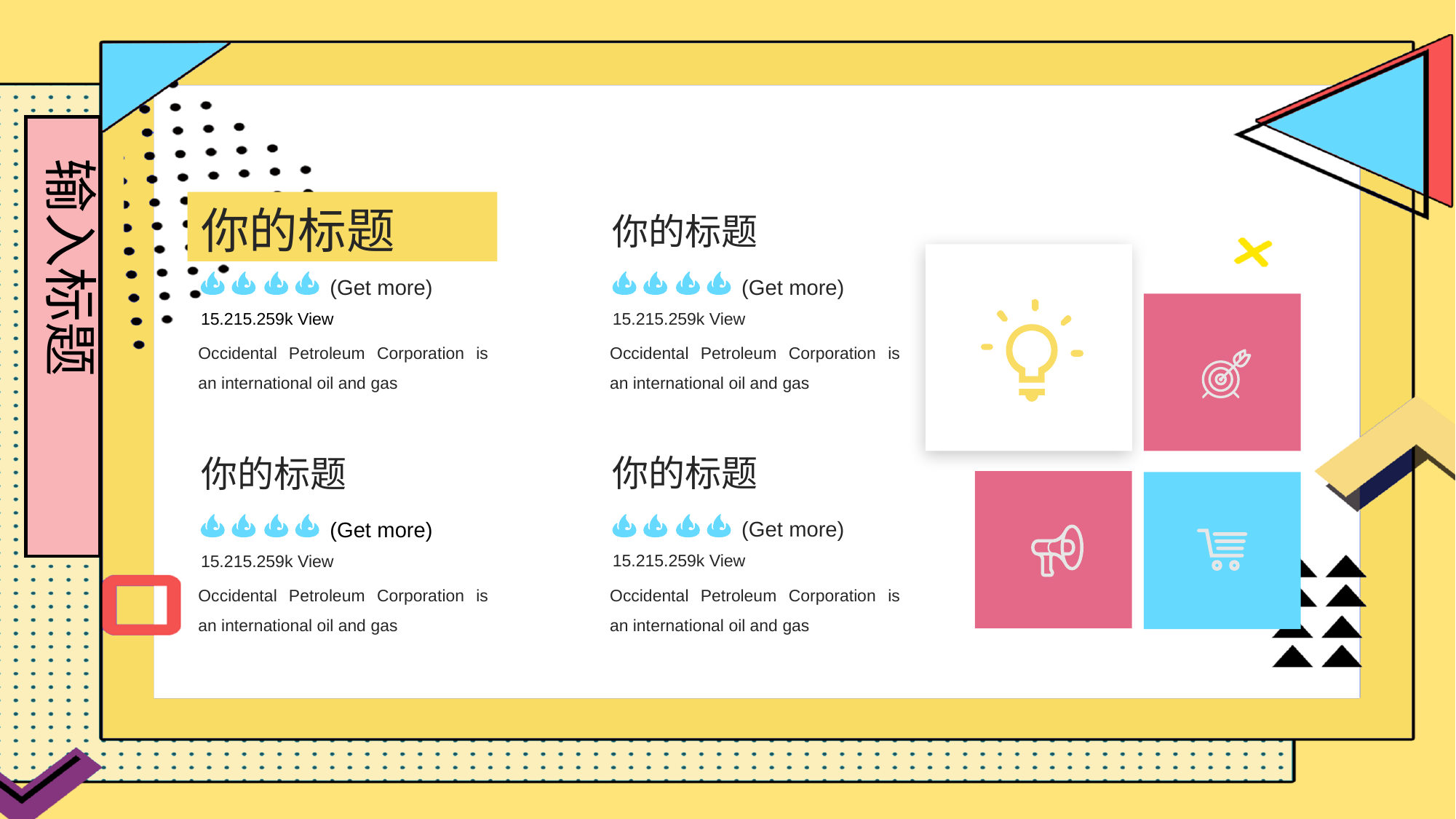

输入标题

你的标题
你的标题

(Get more)

(Get more)

15.215.259k View
15.215.259k View
Occidental Petroleum Corporation is an international oil and gas
Occidental Petroleum Corporation is an international oil and gas

你的标题
你的标题

(Get more)

(Get more)

15.215.259k View
15.215.259k View
Occidental Petroleum Corporation is an international oil and gas
Occidental Petroleum Corporation is an international oil and gas